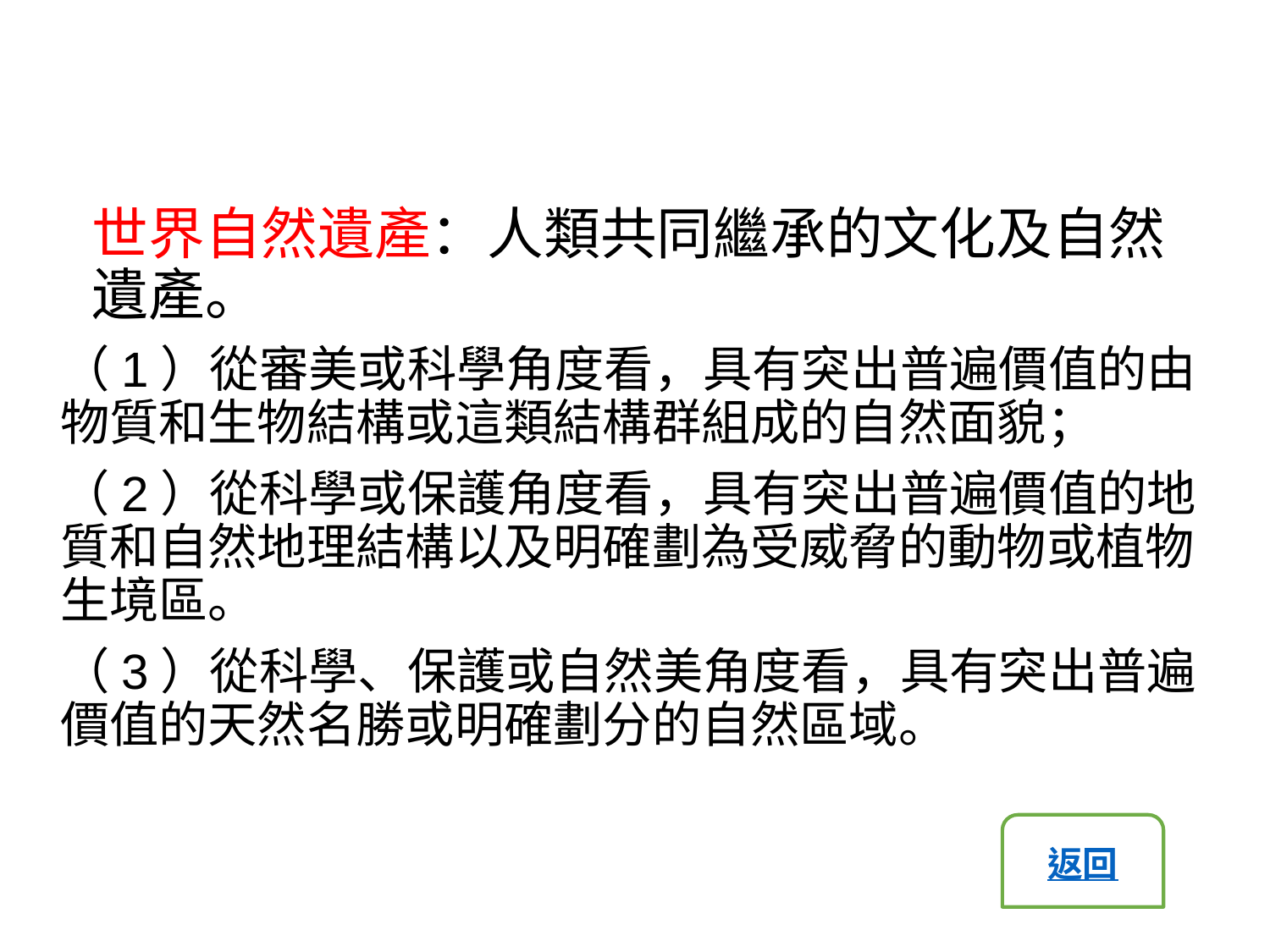

世界自然遺產：人類共同繼承的文化及自然遺產。
（1）從審美或科學角度看，具有突出普遍價值的由物質和生物結構或這類結構群組成的自然面貌；
（2）從科學或保護角度看，具有突出普遍價值的地質和自然地理結構以及明確劃為受威脅的動物或植物生境區。
（3）從科學、保護或自然美角度看，具有突出普遍價值的天然名勝或明確劃分的自然區域。

返回